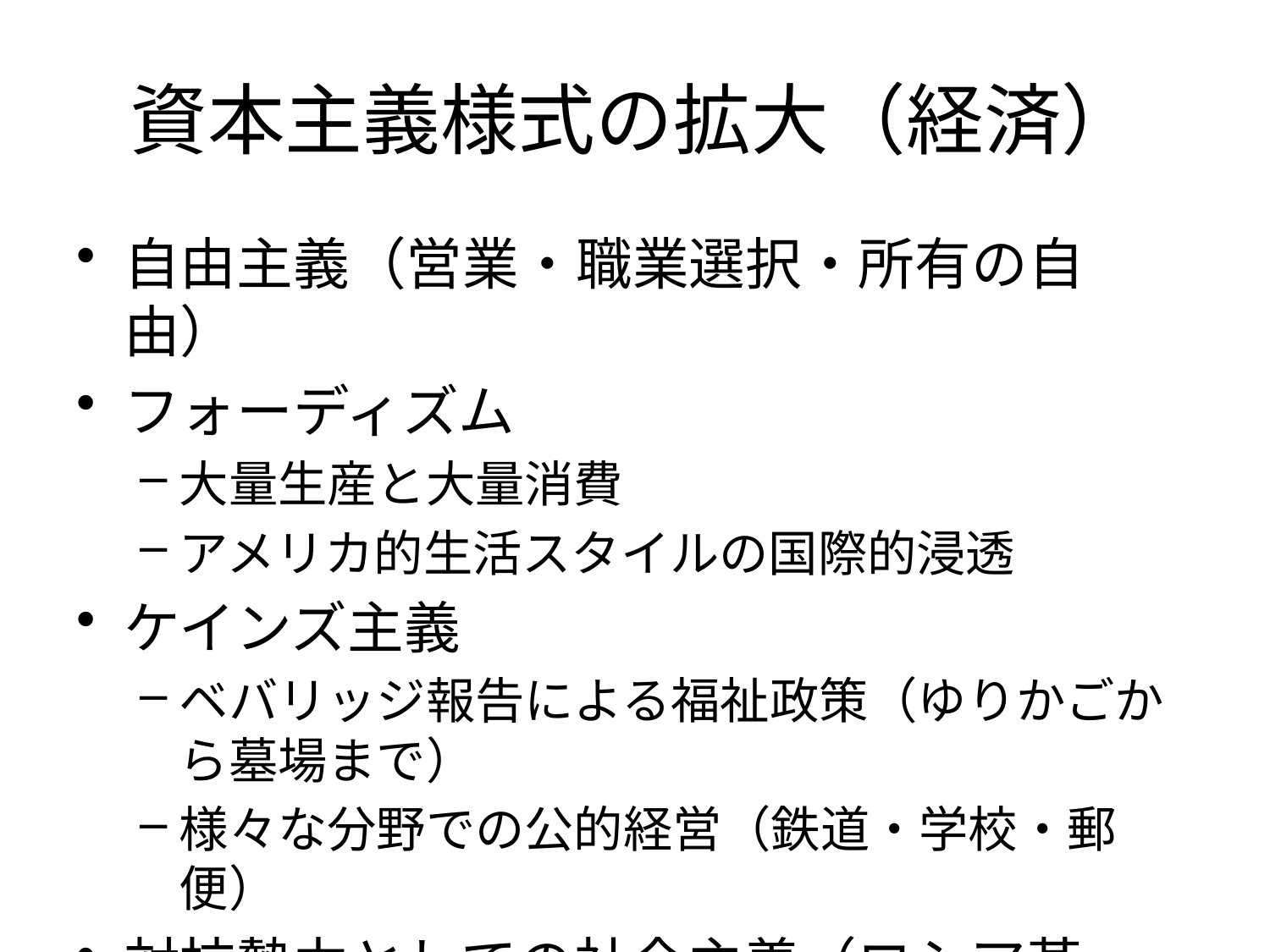

# 資本主義様式の拡大（経済）
自由主義（営業・職業選択・所有の自由）
フォーディズム
大量生産と大量消費
アメリカ的生活スタイルの国際的浸透
ケインズ主義
ベバリッジ報告による福祉政策（ゆりかごから墓場まで）
様々な分野での公的経営（鉄道・学校・郵便）
対抗勢力としての社会主義（ロシア革命）